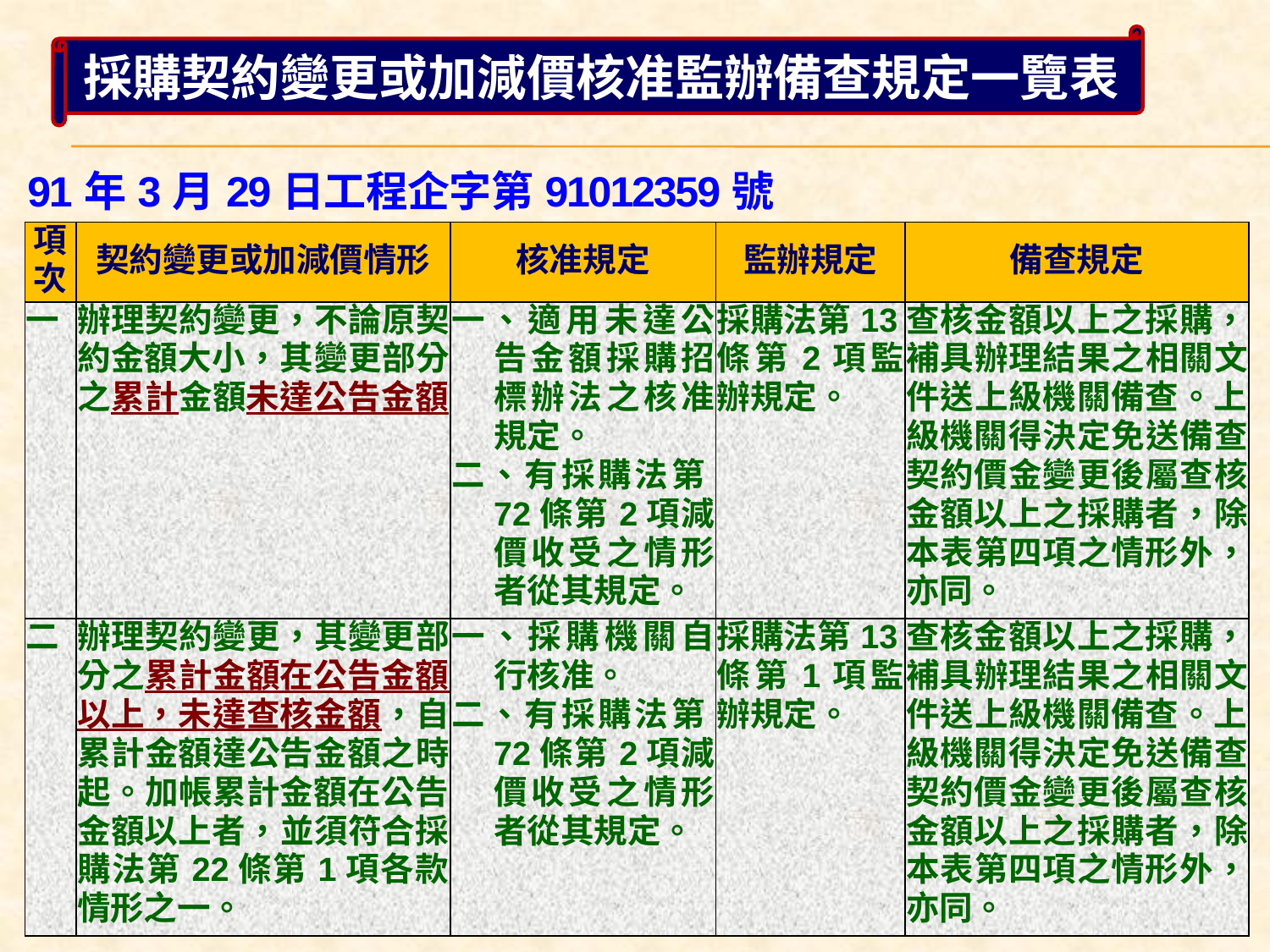

採購契約變更或加減價核准監辦備查規定一覽表
91年3月29日工程企字第91012359號令修正
| 項次 | 契約變更或加減價情形 | 核准規定 | 監辦規定 | 備查規定 |
| --- | --- | --- | --- | --- |
| 一 | 辦理契約變更，不論原契約金額大小，其變更部分之累計金額未達公告金額。 | 一、適用未達公告金額採購招標辦法之核准規定。 二、有採購法第72條第2項減價收受之情形者從其規定。 | 採購法第13條第2項監辦規定。 | 查核金額以上之採購，補具辦理結果之相關文件送上級機關備查。上級機關得決定免送備查契約價金變更後屬查核金額以上之採購者，除本表第四項之情形外，亦同。 |
| 二 | 辦理契約變更，其變更部分之累計金額在公告金額以上，未達查核金額，自累計金額達公告金額之時起。加帳累計金額在公告金額以上者，並須符合採購法第22條第1項各款情形之一。 | 一、採購機關自行核准。 二、有採購法第72條第2項減價收受之情形者從其規定。 | 採購法第13條第1項監辦規定。 | 查核金額以上之採購，補具辦理結果之相關文件送上級機關備查。上級機關得決定免送備查契約價金變更後屬查核金額以上之採購者，除本表第四項之情形外，亦同。 |
170